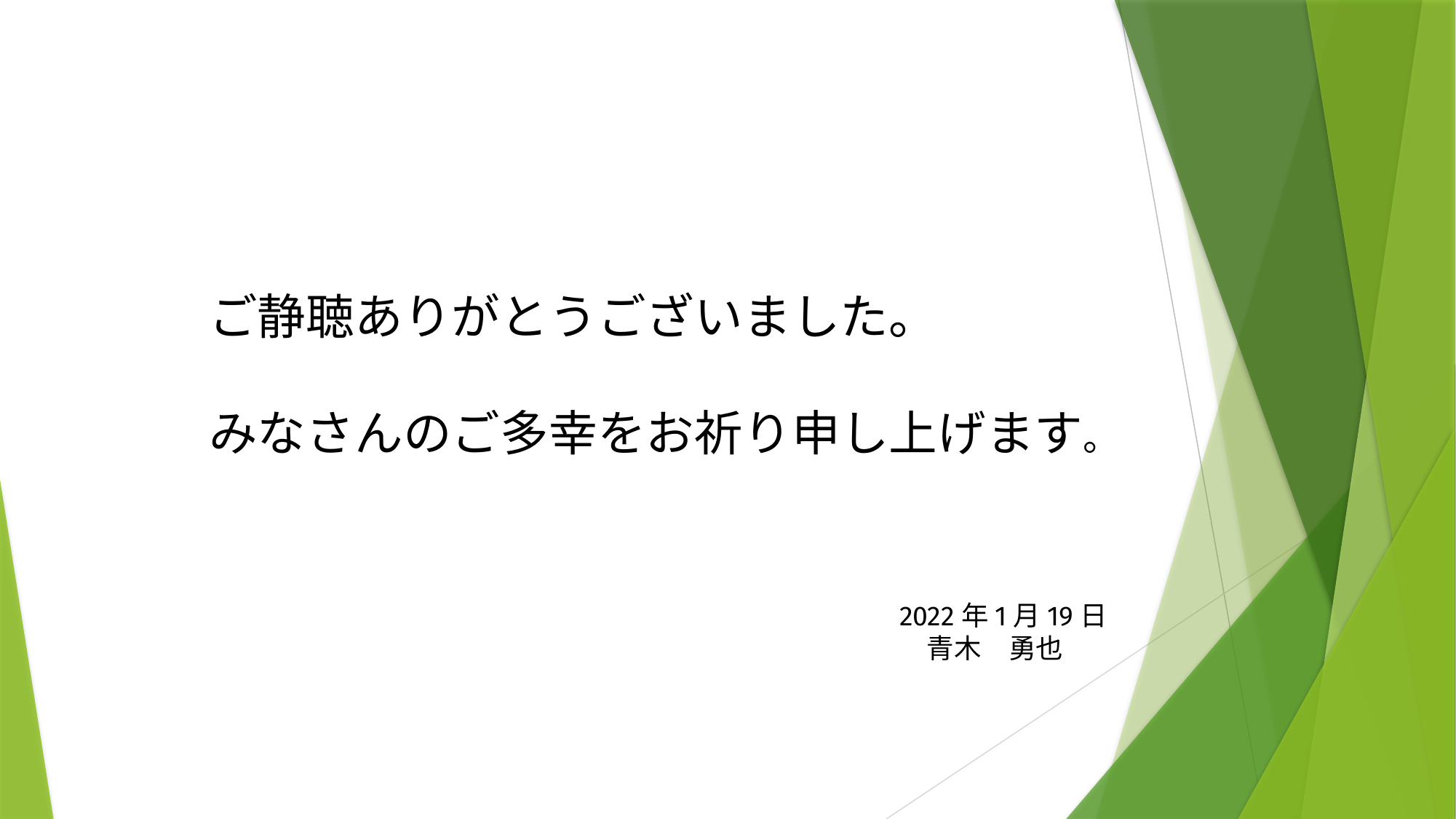

ご静聴ありがとうございました。

みなさんのご多幸をお祈り申し上げます。
2022年1月19日
　青木　勇也